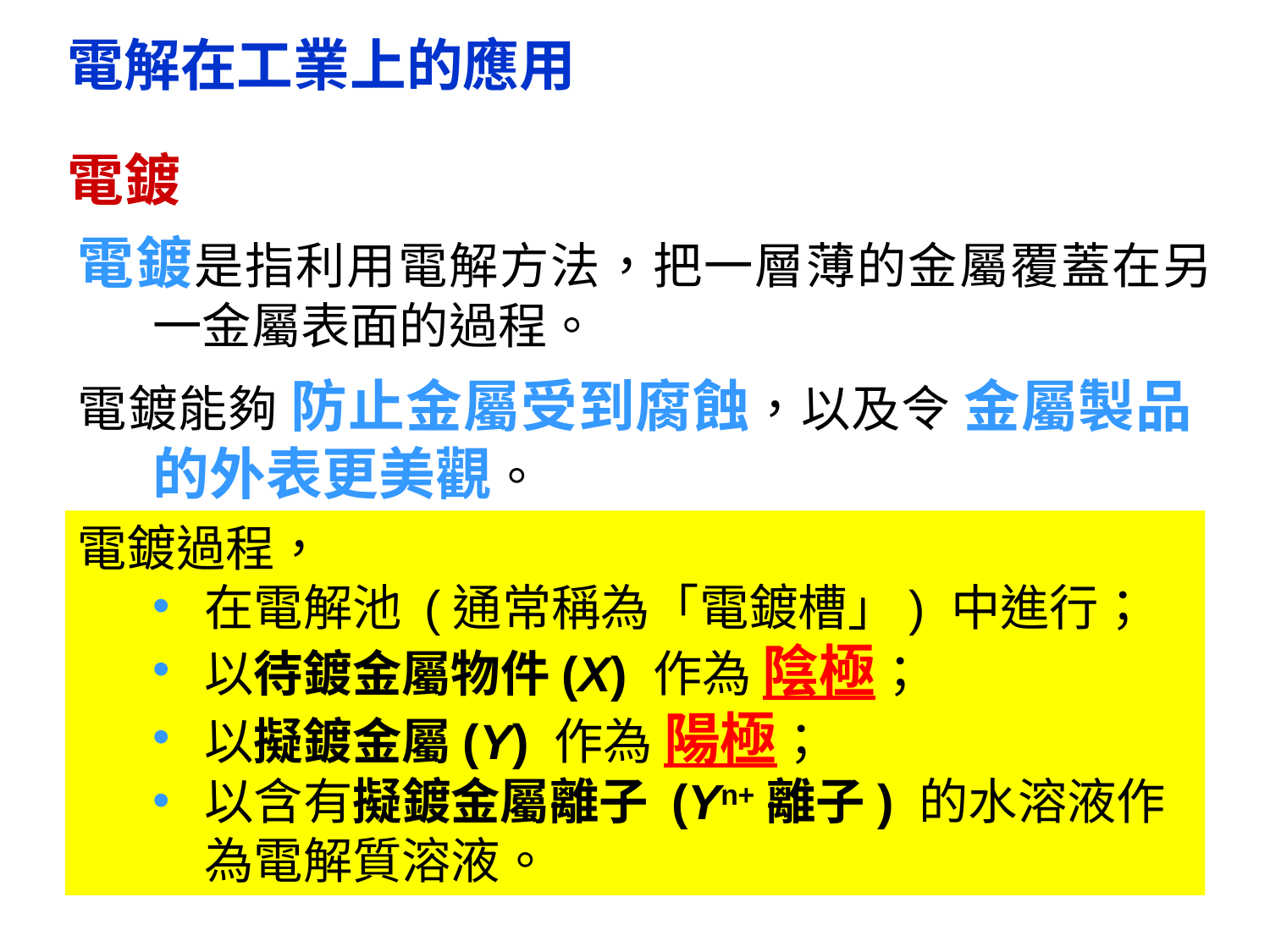

電解在工業上的應用
電鍍
電鍍是指利用電解方法，把一層薄的金屬覆蓋在另一金屬表面的過程。
電鍍能夠 防止金屬受到腐蝕，以及令 金屬製品的外表更美觀。
電鍍過程，
在電解池 (通常稱為「電鍍槽」) 中進行；
以待鍍金屬物件(X) 作為 陰極；
以擬鍍金屬(Y) 作為 陽極；
以含有擬鍍金屬離子 (Yn+離子) 的水溶液作為電解質溶液。